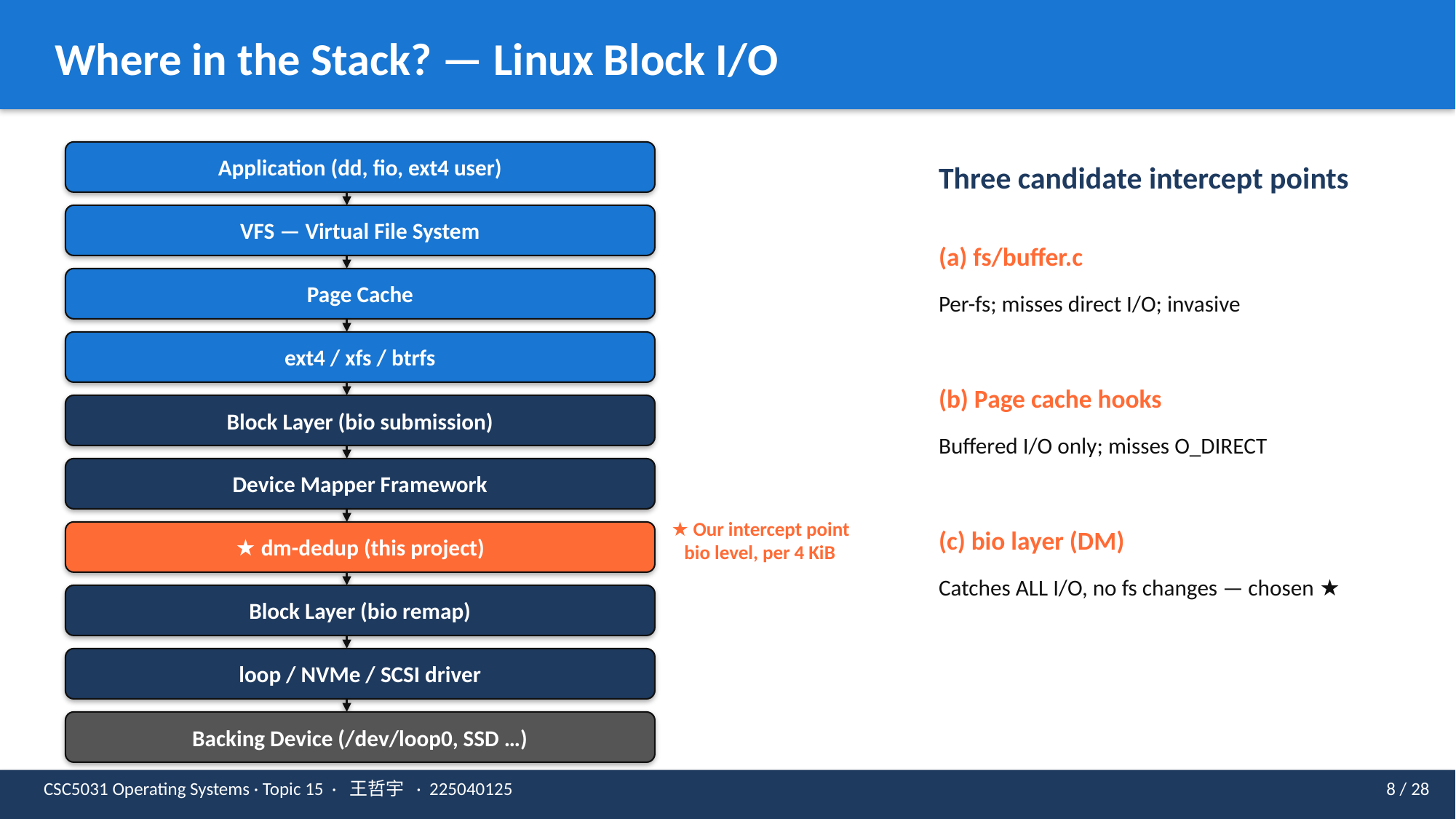

Where in the Stack? — Linux Block I/O
Application (dd, fio, ext4 user)
Three candidate intercept points
VFS — Virtual File System
(a) fs/buffer.c
Page Cache
Per-fs; misses direct I/O; invasive
ext4 / xfs / btrfs
(b) Page cache hooks
Block Layer (bio submission)
Buffered I/O only; misses O_DIRECT
Device Mapper Framework
★ Our intercept point
   bio level, per 4 KiB
★ dm-dedup (this project)
(c) bio layer (DM)
Catches ALL I/O, no fs changes — chosen ★
Block Layer (bio remap)
loop / NVMe / SCSI driver
Backing Device (/dev/loop0, SSD …)

CSC5031 Operating Systems · Topic 15  ·  王哲宇  ·  225040125
8 / 28